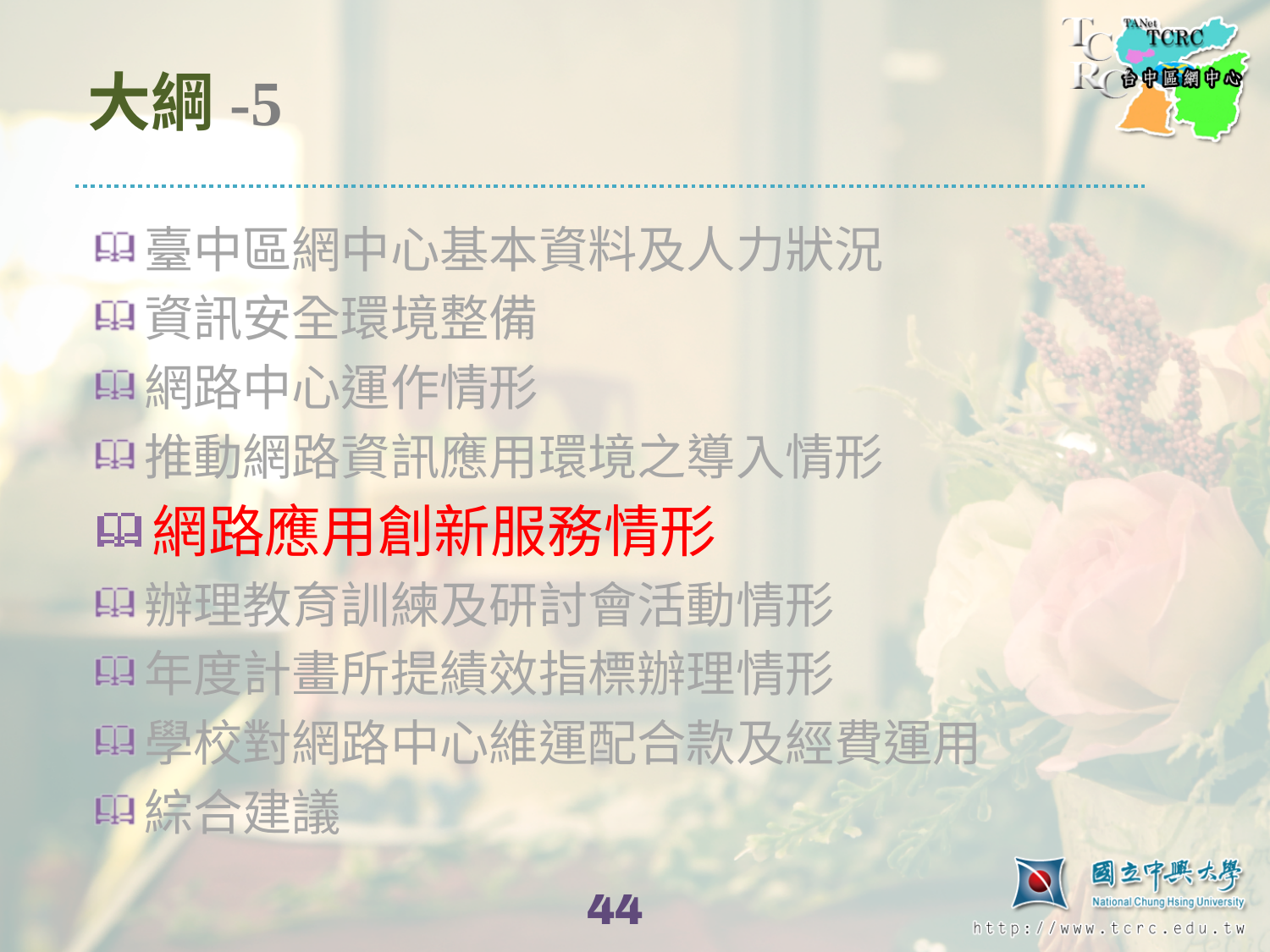

# 大綱-5
臺中區網中心基本資料及人力狀況
資訊安全環境整備
網路中心運作情形
推動網路資訊應用環境之導入情形
網路應用創新服務情形
辦理教育訓練及研討會活動情形
年度計畫所提績效指標辦理情形
學校對網路中心維運配合款及經費運用
綜合建議